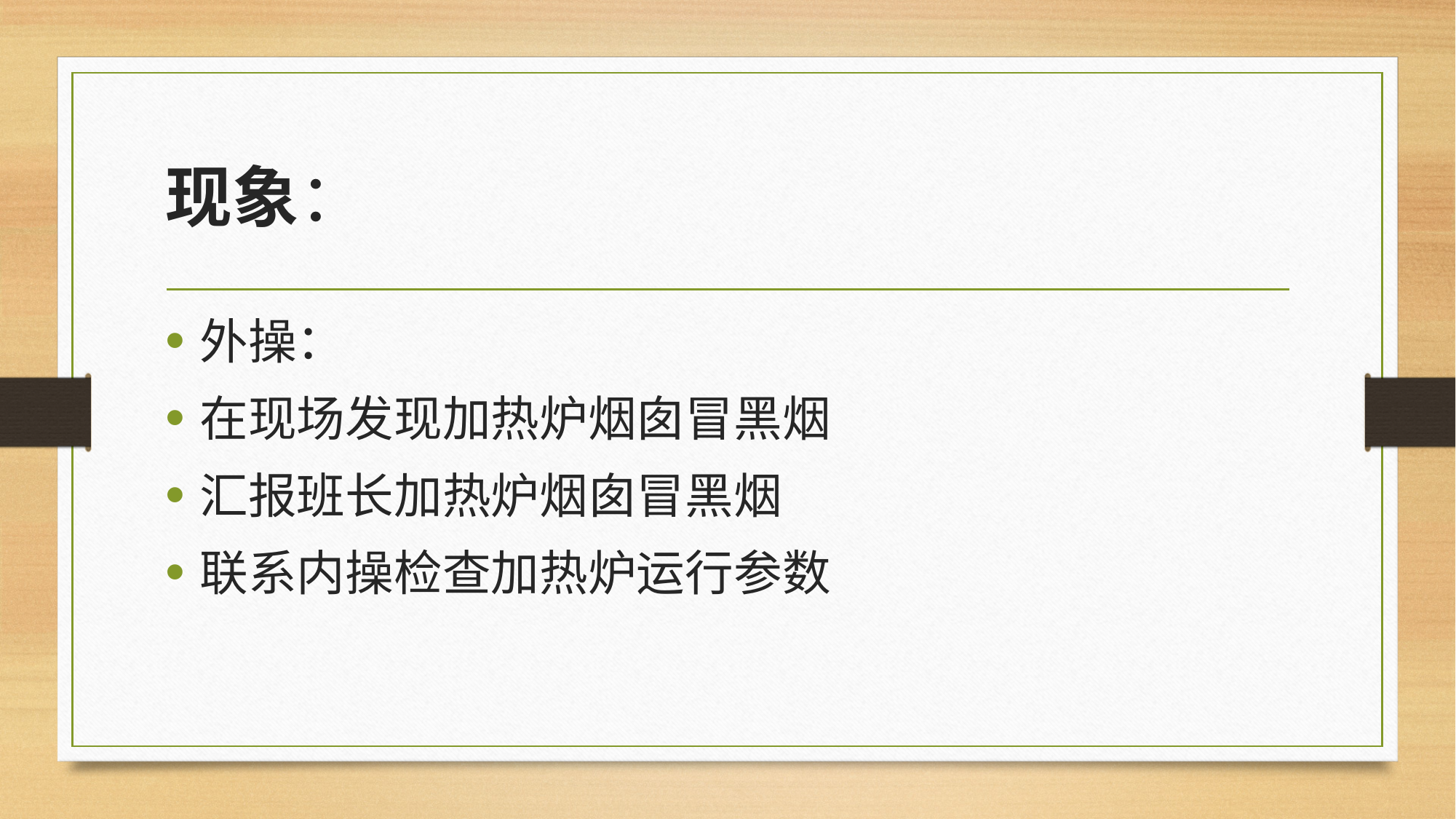

# 现象：
外操：
在现场发现加热炉烟囱冒黑烟
汇报班长加热炉烟囱冒黑烟
联系内操检查加热炉运行参数